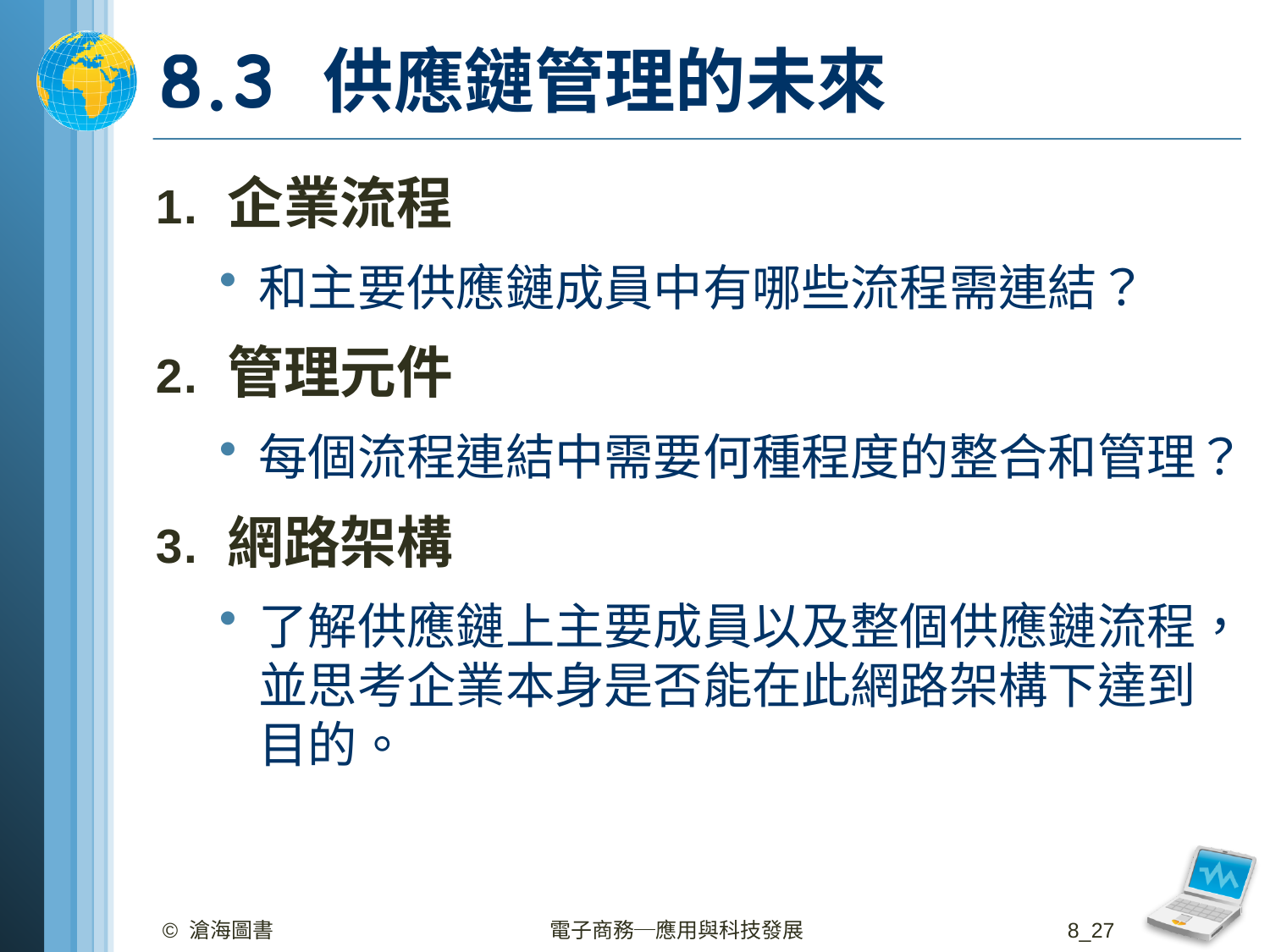

# 8.3 供應鏈管理的未來
企業流程
和主要供應鏈成員中有哪些流程需連結？
管理元件
每個流程連結中需要何種程度的整合和管理？
網路架構
了解供應鏈上主要成員以及整個供應鏈流程，並思考企業本身是否能在此網路架構下達到目的。
© 滄海圖書
電子商務─應用與科技發展
8_27